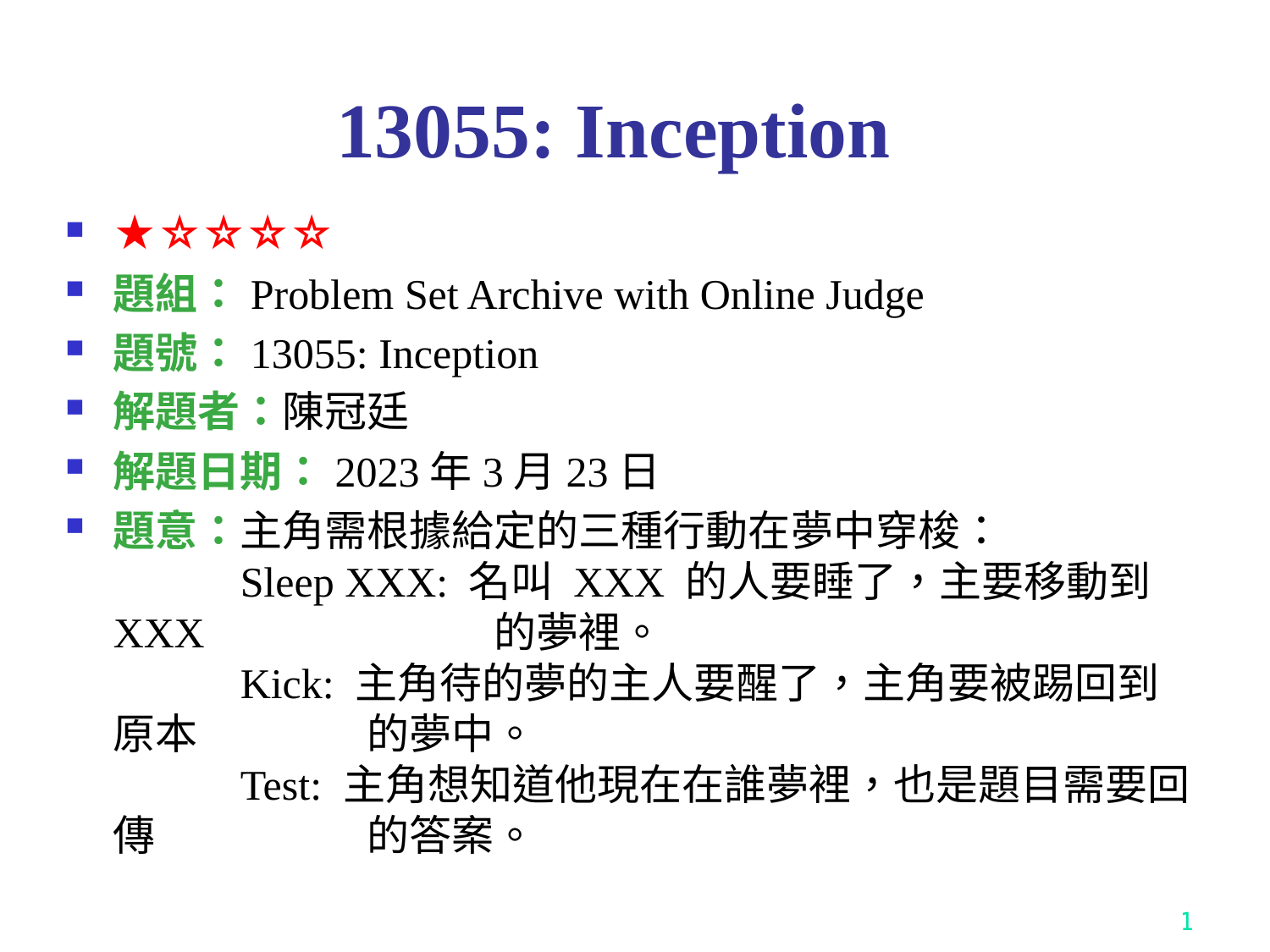

# 13055: Inception
★☆☆☆☆
題組：Problem Set Archive with Online Judge
題號：13055: Inception
解題者：陳冠廷
解題日期：2023年3月23日
題意：主角需根據給定的三種行動在夢中穿梭：
	Sleep XXX: 名叫 XXX 的人要睡了，主要移動到 XXX 			的夢裡。
	Kick: 主角待的夢的主人要醒了，主角要被踢回到原本		的夢中。
	Test: 主角想知道他現在在誰夢裡，也是題目需要回傳		的答案。
1